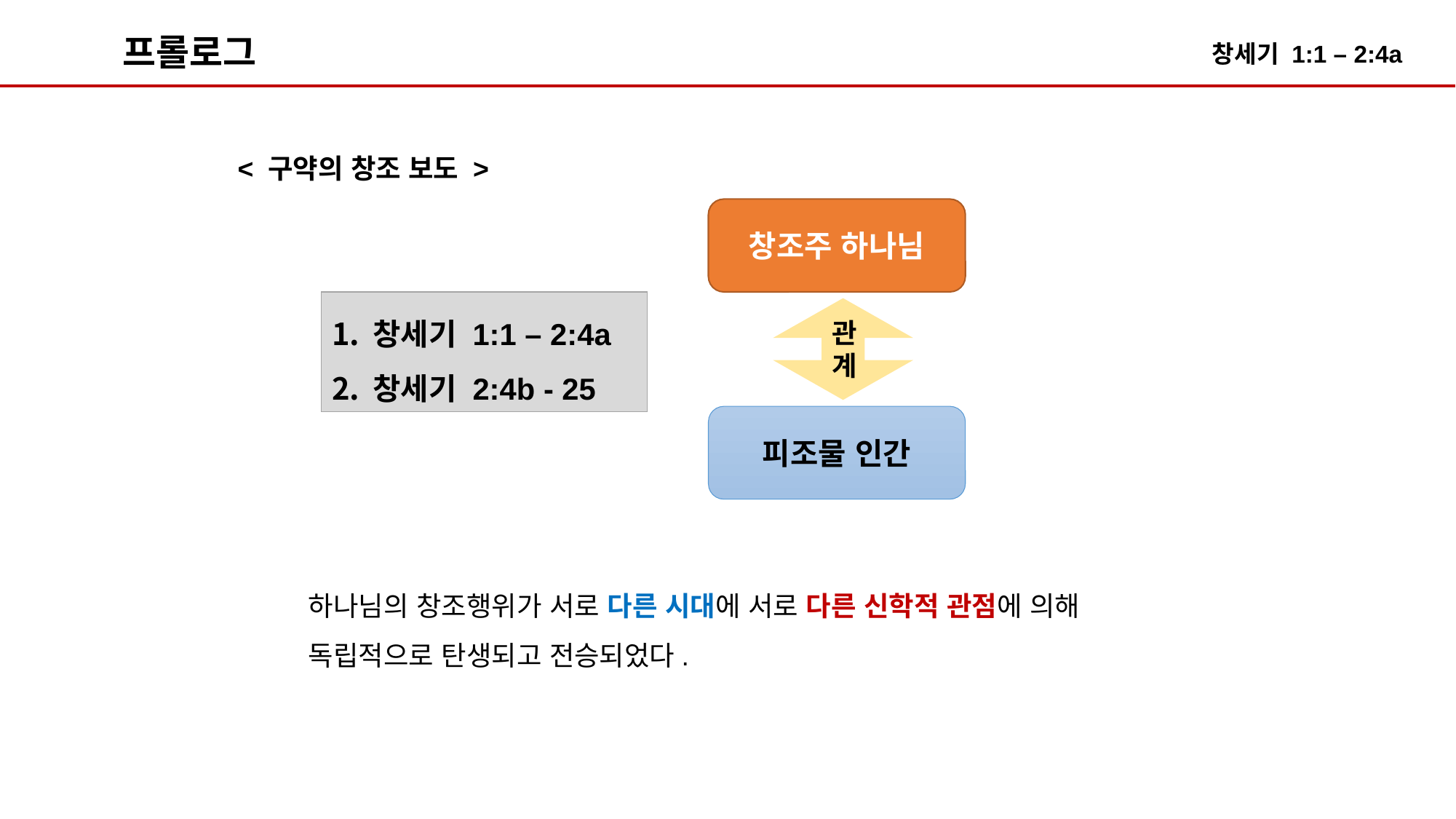

프롤로그
< 구약의 창조 보도 >
창조주 하나님
창세기 1:1 – 2:4a
창세기 2:4b - 25
관계
피조물 인간
하나님의 창조행위가 서로 다른 시대에 서로 다른 신학적 관점에 의해
독립적으로 탄생되고 전승되었다.